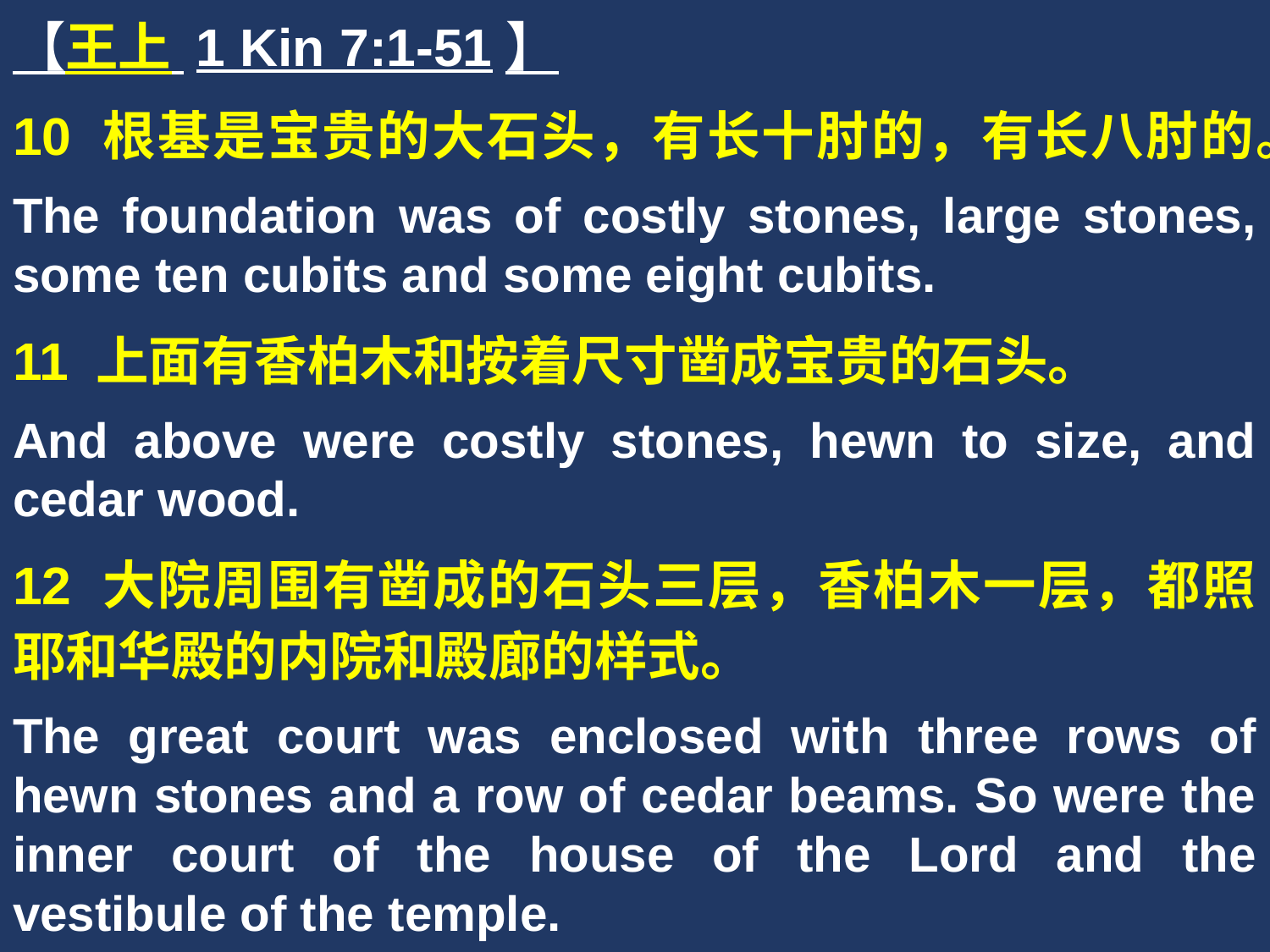

【王上 1 Kin 7:1-51】
10 根基是宝贵的大石头，有长十肘的，有长八肘的。
The foundation was of costly stones, large stones, some ten cubits and some eight cubits.
11 上面有香柏木和按着尺寸凿成宝贵的石头。
And above were costly stones, hewn to size, and cedar wood.
12 大院周围有凿成的石头三层，香柏木一层，都照耶和华殿的内院和殿廊的样式。
The great court was enclosed with three rows of hewn stones and a row of cedar beams. So were the inner court of the house of the Lord and the vestibule of the temple.